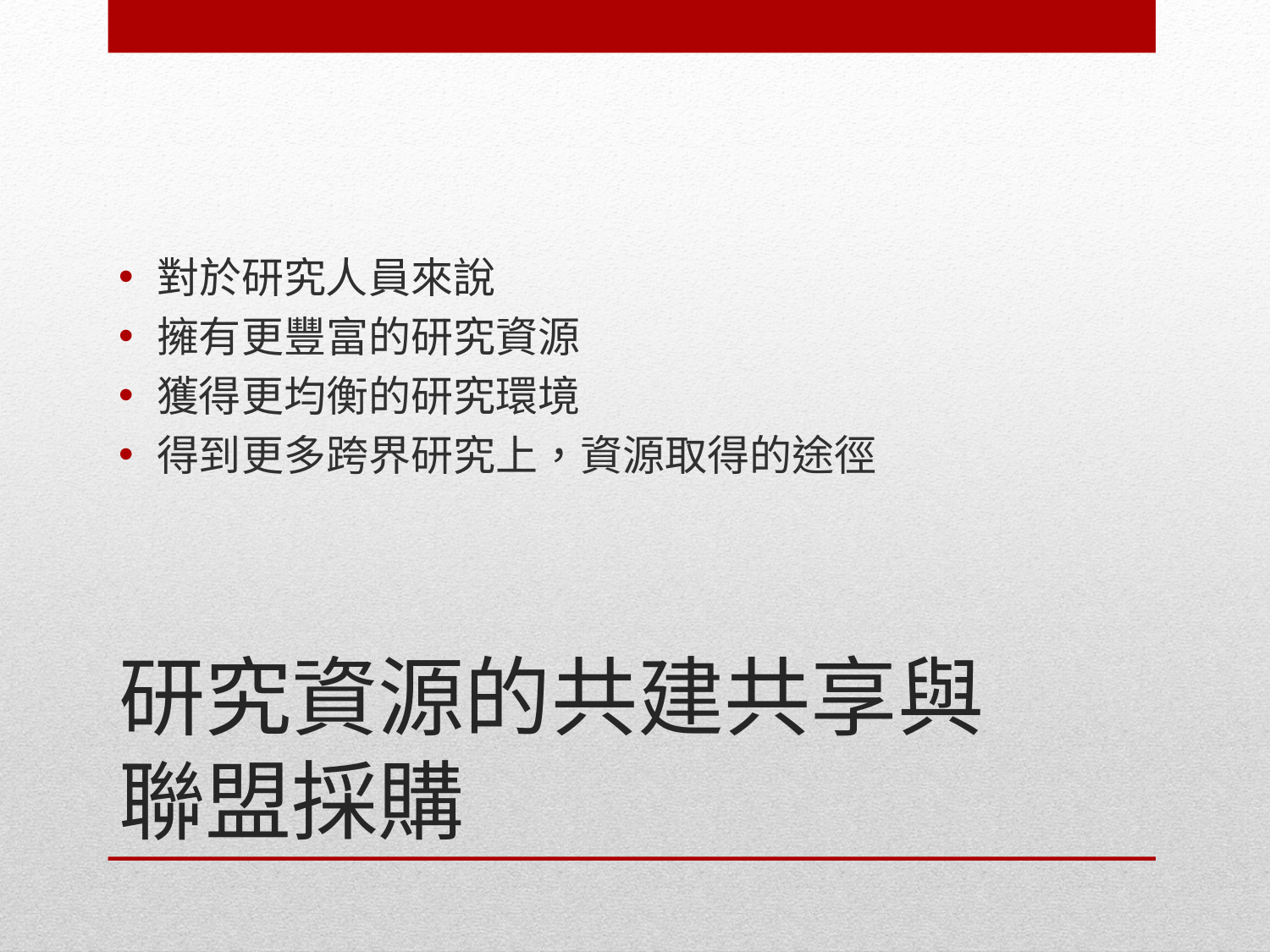

對於研究人員來說
擁有更豐富的研究資源
獲得更均衡的研究環境
得到更多跨界研究上，資源取得的途徑
# 研究資源的共建共享與聯盟採購